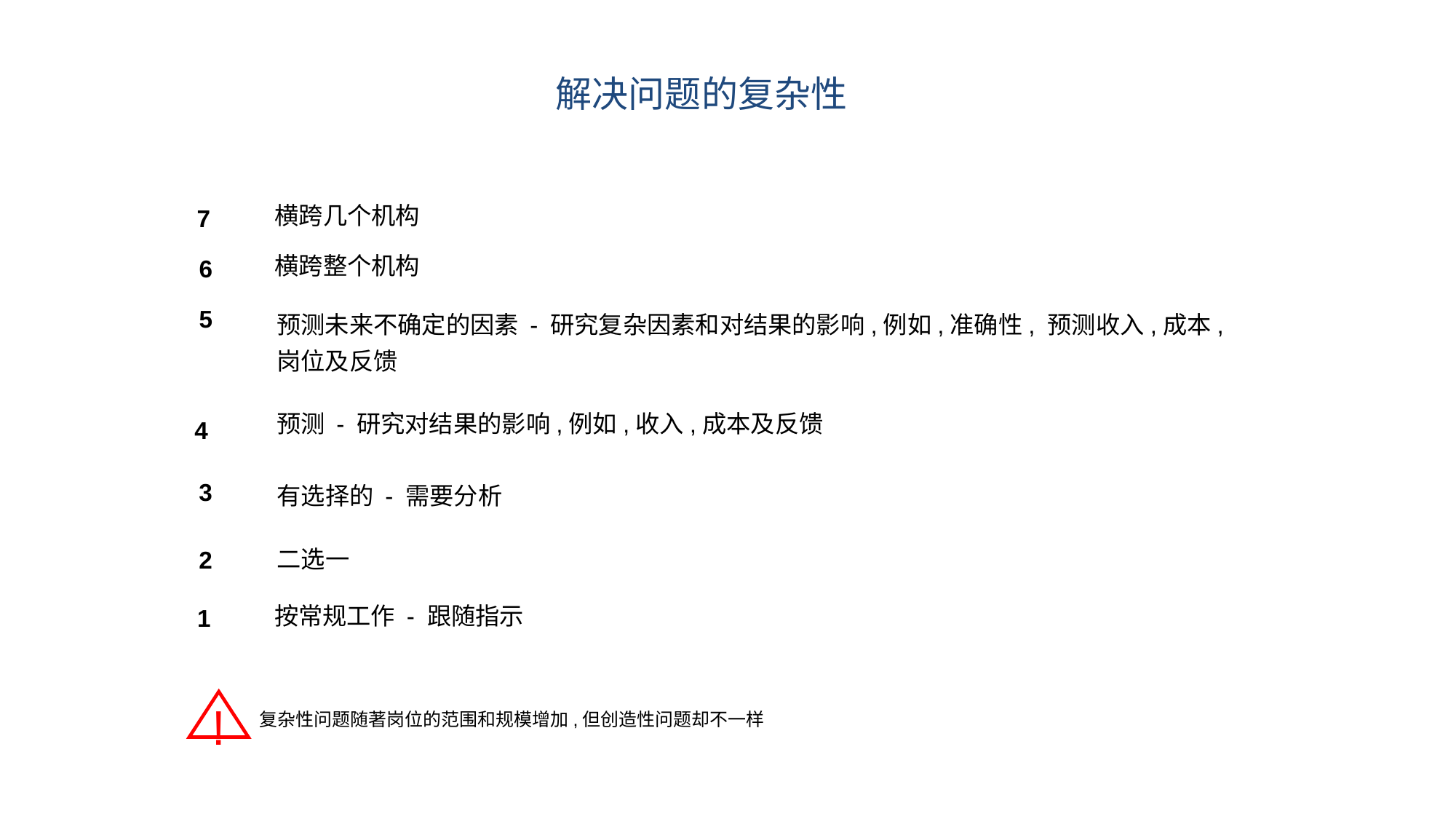

解决问题的复杂性
横跨几个机构
7
横跨整个机构
6
5
预测未来不确定的因素 - 研究复杂因素和对结果的影响,例如,准确性, 预测收入,成本,
岗位及反馈
预测 - 研究对结果的影响,例如,收入,成本及反馈
4
3
有选择的 - 需要分析
二选一
2
按常规工作 - 跟随指示
1
!
复杂性问题随著岗位的范围和规模增加,但创造性问题却不一样